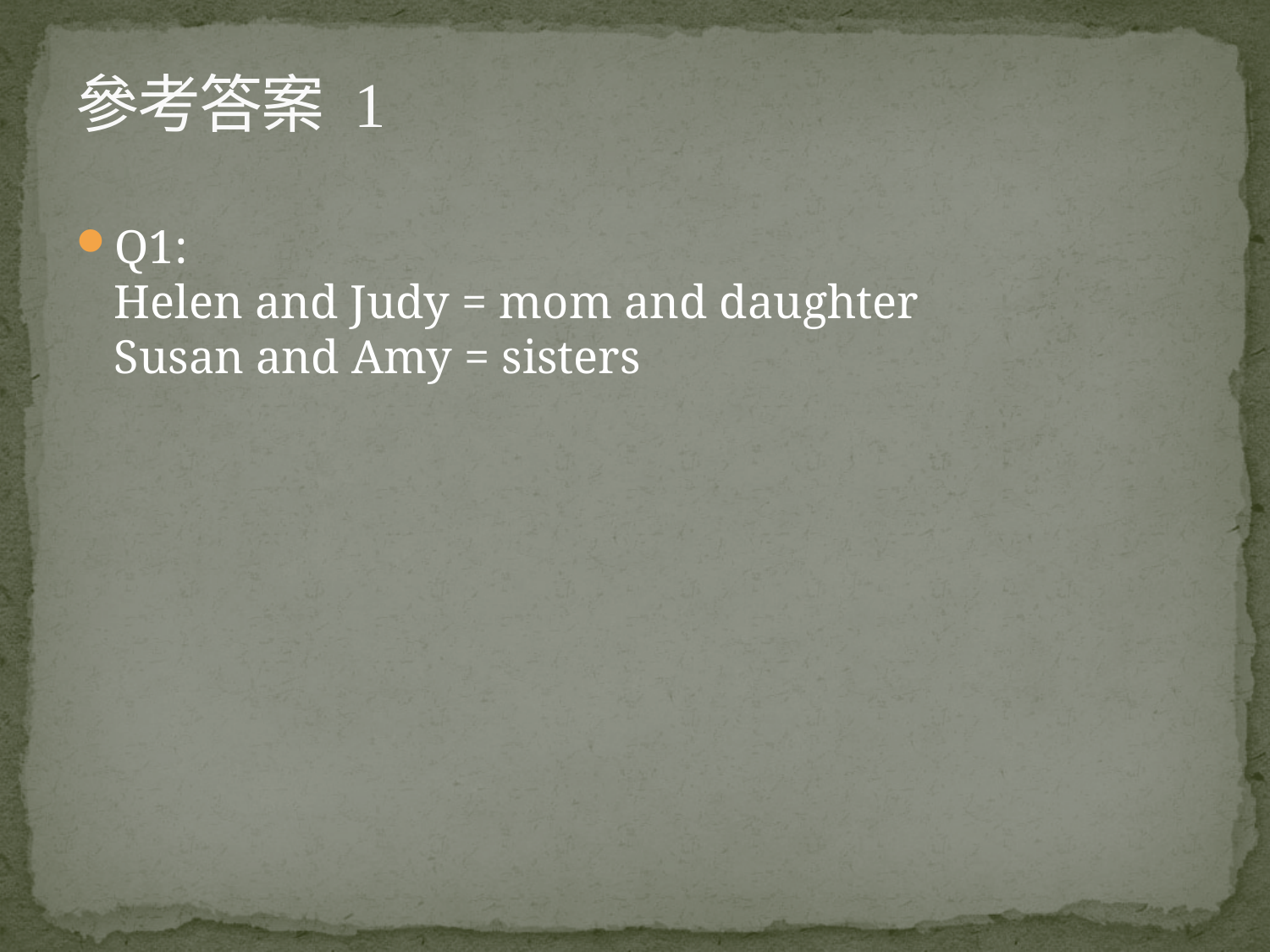

# 參考答案 1
Q1:
Helen and Judy = mom and daughter
Susan and Amy = sisters